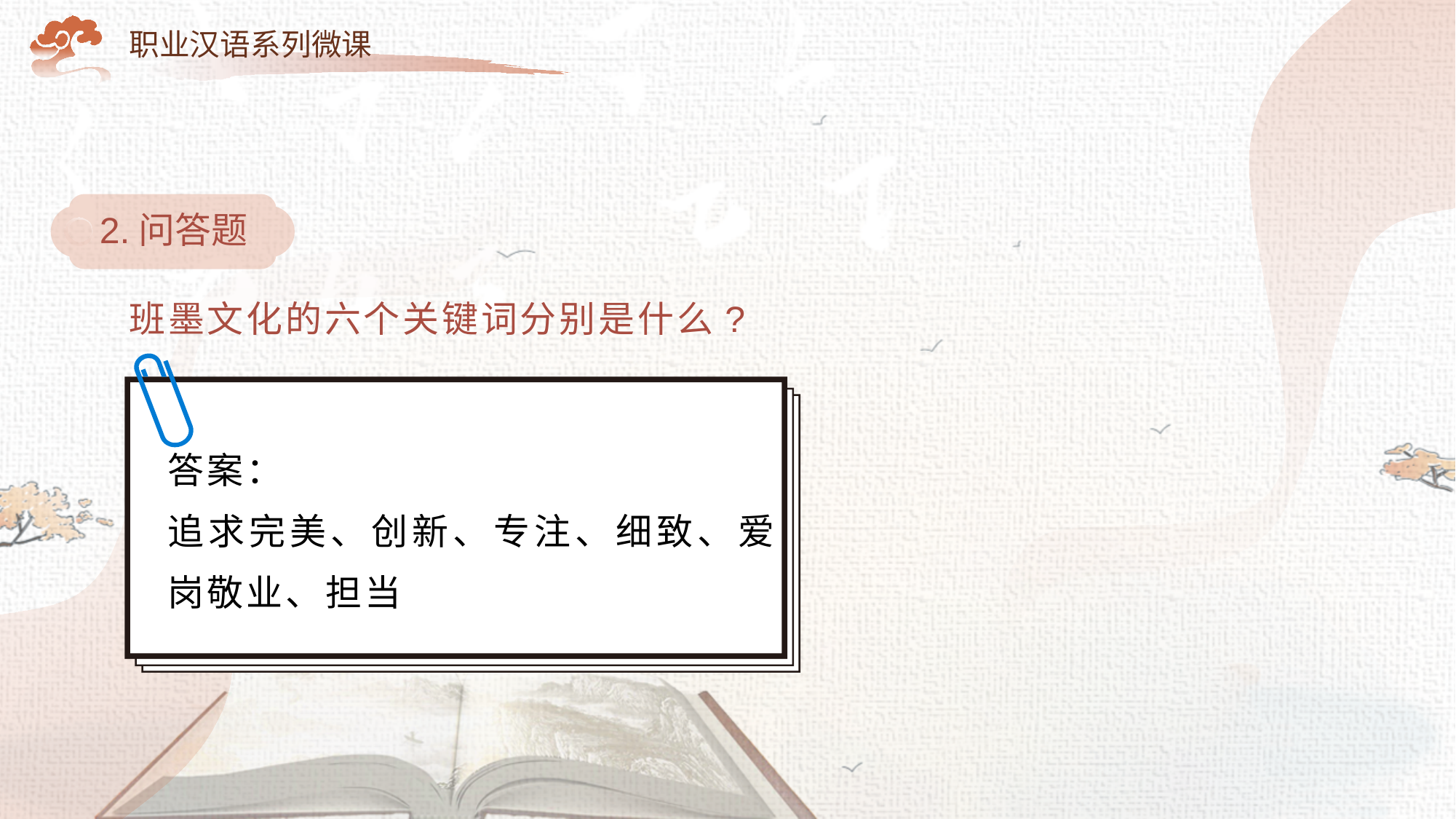

职业汉语系列微课

2.问答题
班墨文化的六个关键词分别是什么?

答案：
追求完美、创新、专注、细致、爱岗敬业、担当